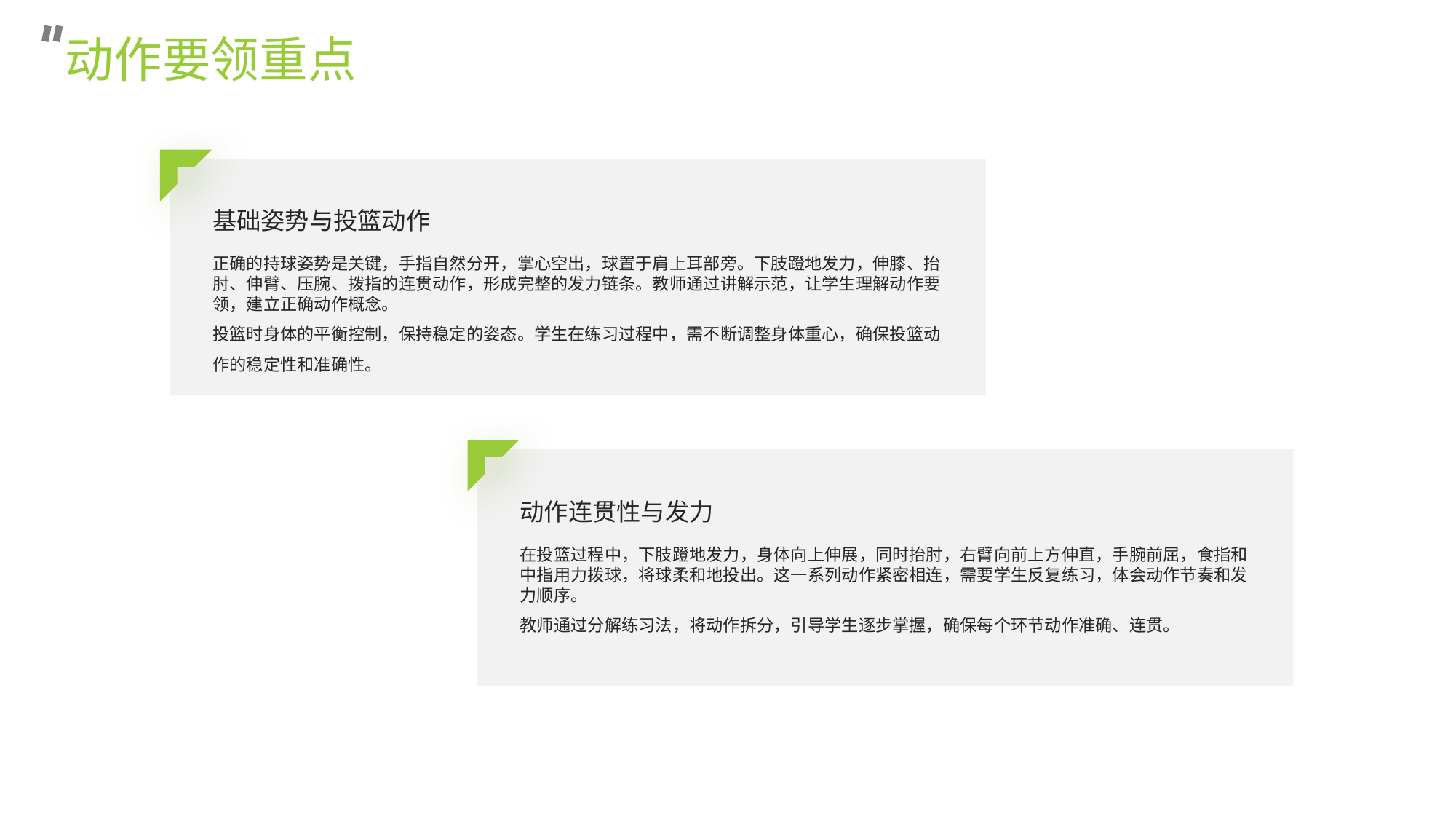

动作要领重点

基础姿势与投篮动作
正确的持球姿势是关键，手指自然分开，掌心空出，球置于肩上耳部旁。下肢蹬地发力，伸膝、抬肘、伸臂、压腕、拨指的连贯动作，形成完整的发力链条。教师通过讲解示范，让学生理解动作要领，建立正确动作概念。
投篮时身体的平衡控制，保持稳定的姿态。学生在练习过程中，需不断调整身体重心，确保投篮动作的稳定性和准确性。

动作连贯性与发力
在投篮过程中，下肢蹬地发力，身体向上伸展，同时抬肘，右臂向前上方伸直，手腕前屈，食指和中指用力拨球，将球柔和地投出。这一系列动作紧密相连，需要学生反复练习，体会动作节奏和发力顺序。
教师通过分解练习法，将动作拆分，引导学生逐步掌握，确保每个环节动作准确、连贯。